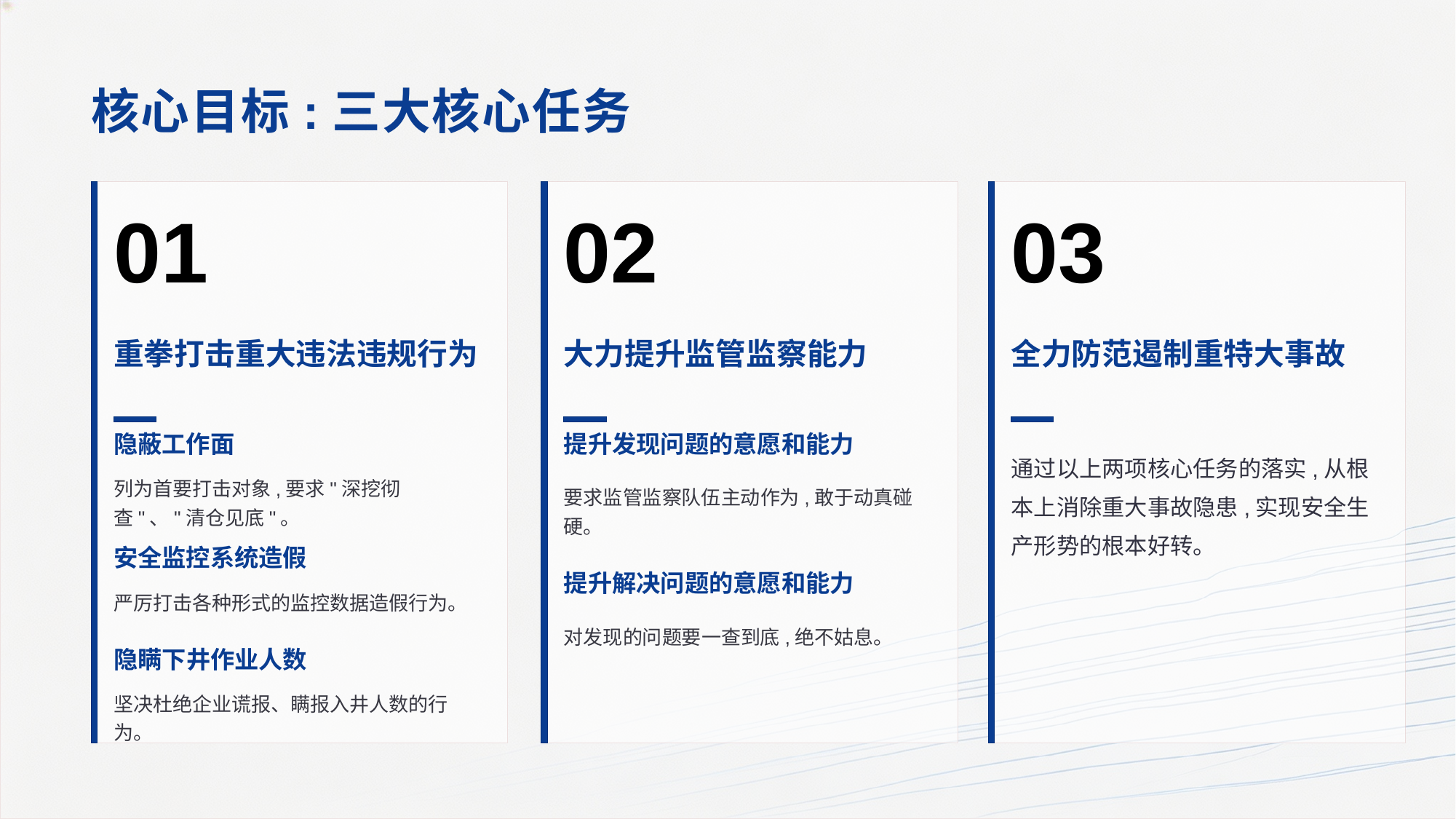

核心目标:三大核心任务

01
02
03
重拳打击重大违法违规行为
大力提升监管监察能力
全力防范遏制重特大事故

隐蔽工作面
提升发现问题的意愿和能力
通过以上两项核心任务的落实,从根本上消除重大事故隐患,实现安全生产形势的根本好转。
列为首要打击对象,要求"深挖彻查"、"清仓见底"。
要求监管监察队伍主动作为,敢于动真碰硬。
安全监控系统造假
提升解决问题的意愿和能力
严厉打击各种形式的监控数据造假行为。
对发现的问题要一查到底,绝不姑息。
隐瞒下井作业人数
坚决杜绝企业谎报、瞒报入井人数的行为。